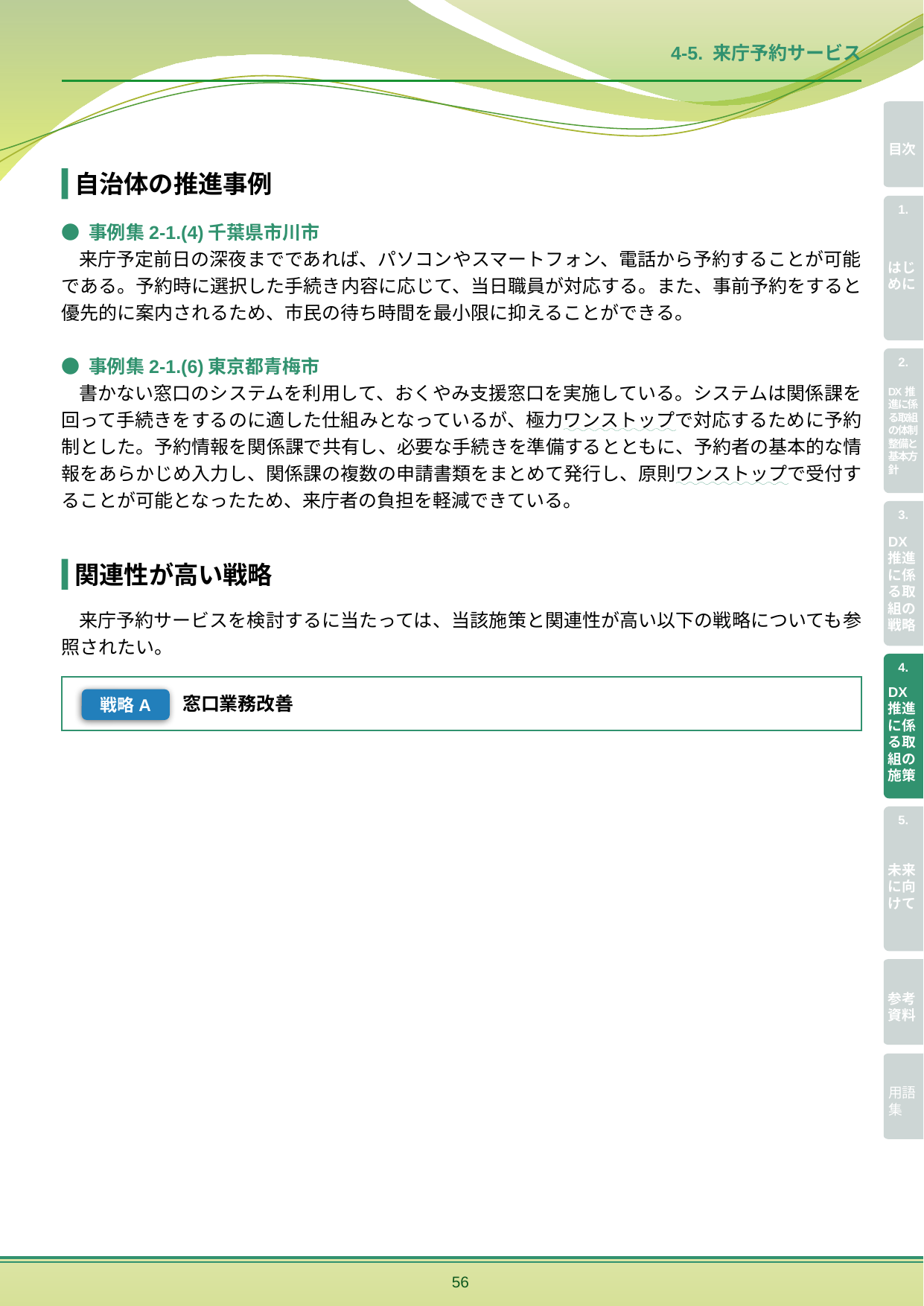

4-5. 来庁予約サービス

自治体の推進事例
● 事例集2-1.(4)千葉県市川市
来庁予定前日の深夜までであれば、パソコンやスマートフォン、電話から予約することが可能である。予約時に選択した手続き内容に応じて、当日職員が対応する。また、事前予約をすると優先的に案内されるため、市民の待ち時間を最小限に抑えることができる。

● 事例集2-1.(6)東京都青梅市
書かない窓口のシステムを利用して、おくやみ支援窓口を実施している。システムは関係課を回って手続きをするのに適した仕組みとなっているが、極力ワンストップで対応するために予約制とした。予約情報を関係課で共有し、必要な手続きを準備するとともに、予約者の基本的な情報をあらかじめ入力し、関係課の複数の申請書類をまとめて発行し、原則ワンストップで受付することが可能となったため、来庁者の負担を軽減できている。

関連性が高い戦略
来庁予約サービスを検討するに当たっては、当該施策と関連性が高い以下の戦略についても参照されたい。
窓口業務改善
戦略A
56